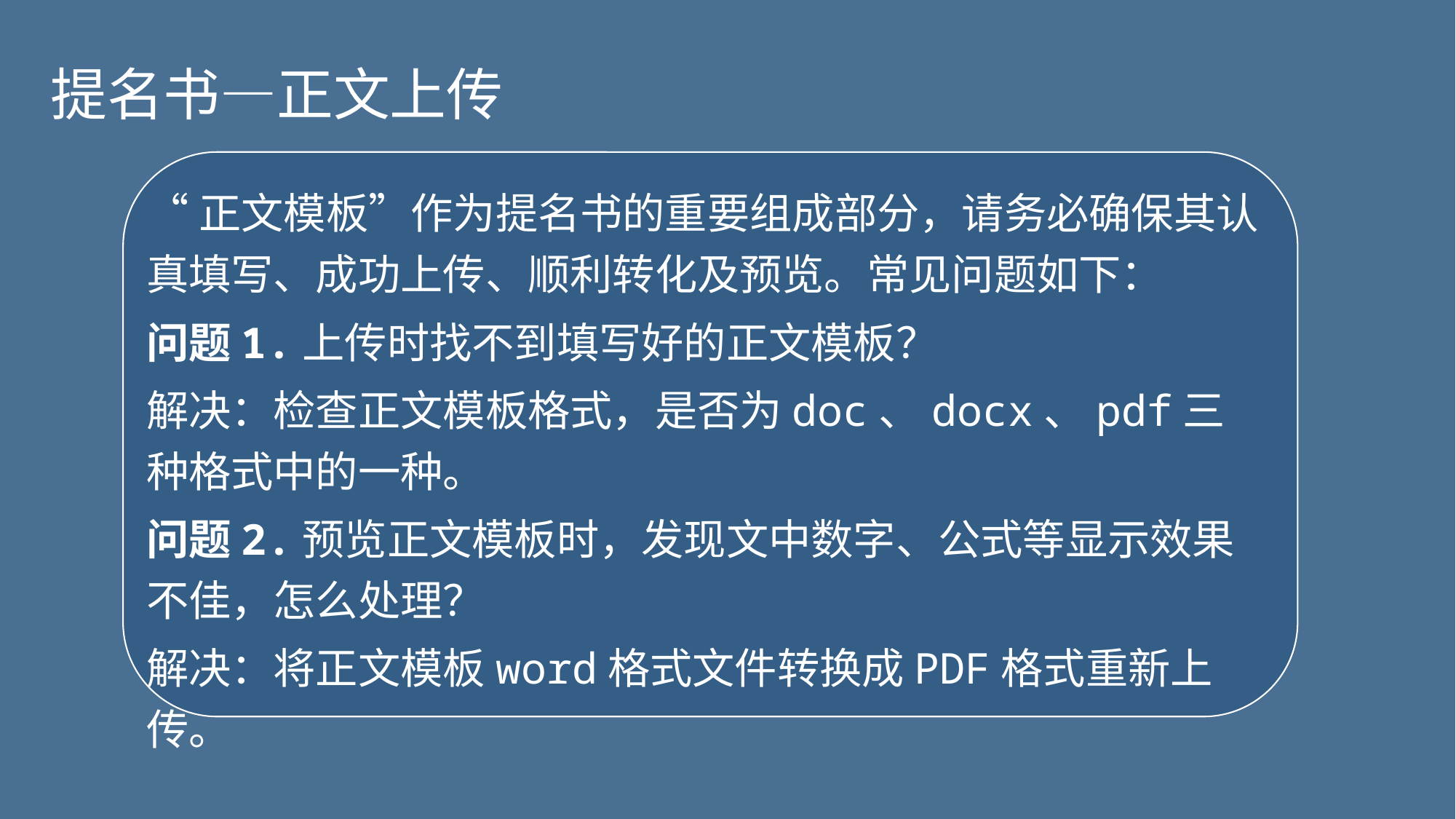

提名书—正文上传
“正文模板”作为提名书的重要组成部分，请务必确保其认真填写、成功上传、顺利转化及预览。常见问题如下：
问题1.上传时找不到填写好的正文模板？
解决：检查正文模板格式，是否为doc、docx、pdf三种格式中的一种。
问题2.预览正文模板时，发现文中数字、公式等显示效果不佳，怎么处理？
解决：将正文模板word格式文件转换成PDF格式重新上传。